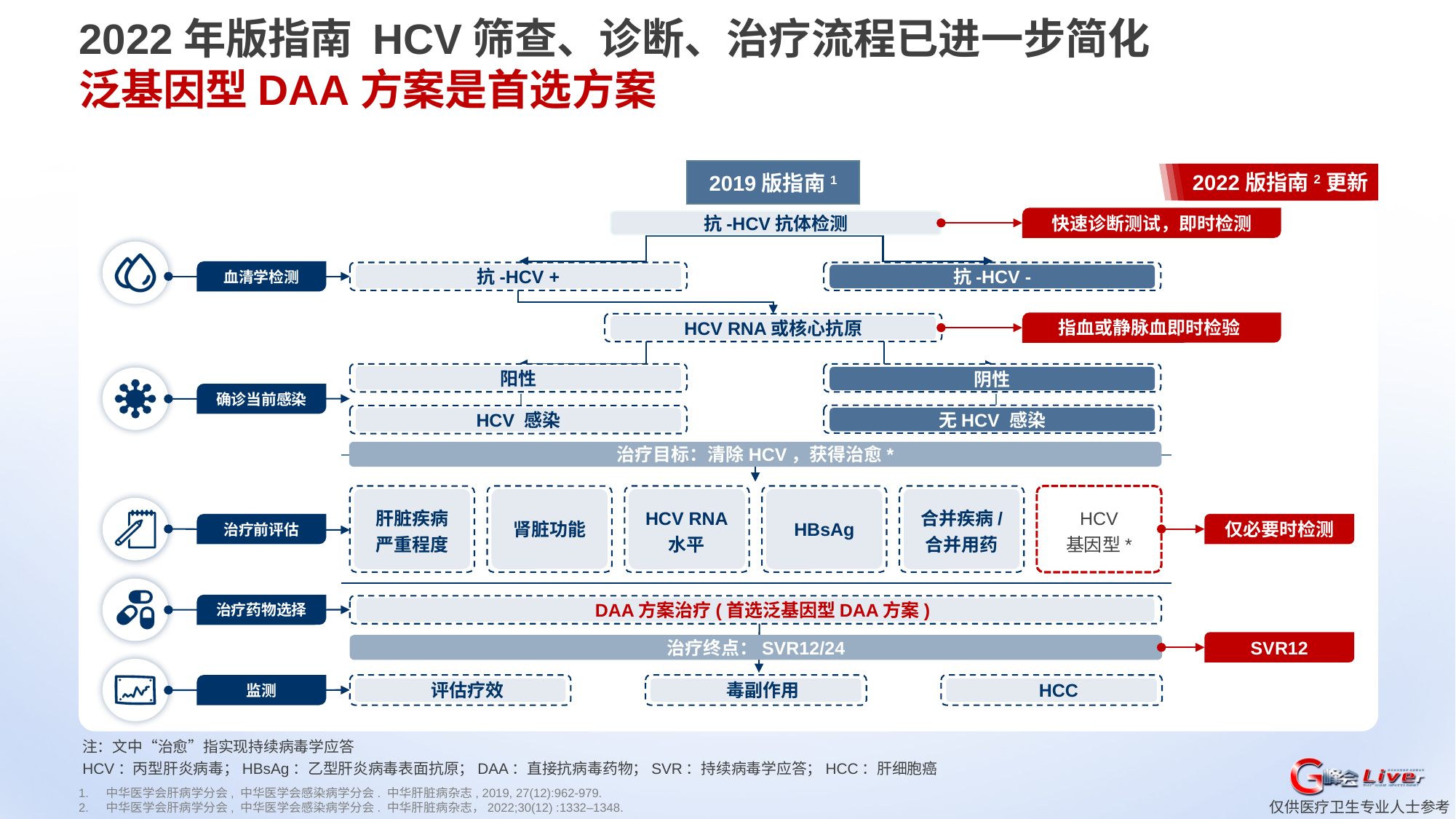

2022年版指南 HCV筛查、诊断、治疗流程已进一步简化
泛基因型DAA方案是首选方案

2019版指南1
快速诊断测试，即时检测
抗-HCV抗体检测

血清学检测

抗-HCV +
抗-HCV -
指血或静脉血即时检验

HCV RNA或核心抗原

阳性
阴性

确诊当前感染

无HCV 感染
HCV 感染
治疗目标：清除HCV，获得治愈*

HCV
基因型*
肝脏疾病
严重程度
肾脏功能
HCV RNA
水平
HBsAg
合并疾病/
合并用药

治疗前评估
仅必要时检测

治疗药物选择

DAA方案治疗(首选泛基因型DAA方案)
SVR12
治疗终点：SVR12/24

监测

评估疗效
毒副作用
HCC

2022版指南2更新
注：文中“治愈”指实现持续病毒学应答
HCV：丙型肝炎病毒；HBsAg：乙型肝炎病毒表面抗原；DAA：直接抗病毒药物；SVR：持续病毒学应答；HCC：肝细胞癌
中华医学会肝病学分会, 中华医学会感染病学分会. 中华肝脏病杂志, 2019, 27(12):962-979.
中华医学会肝病学分会, 中华医学会感染病学分会. 中华肝脏病杂志，2022;30(12) :1332–1348.